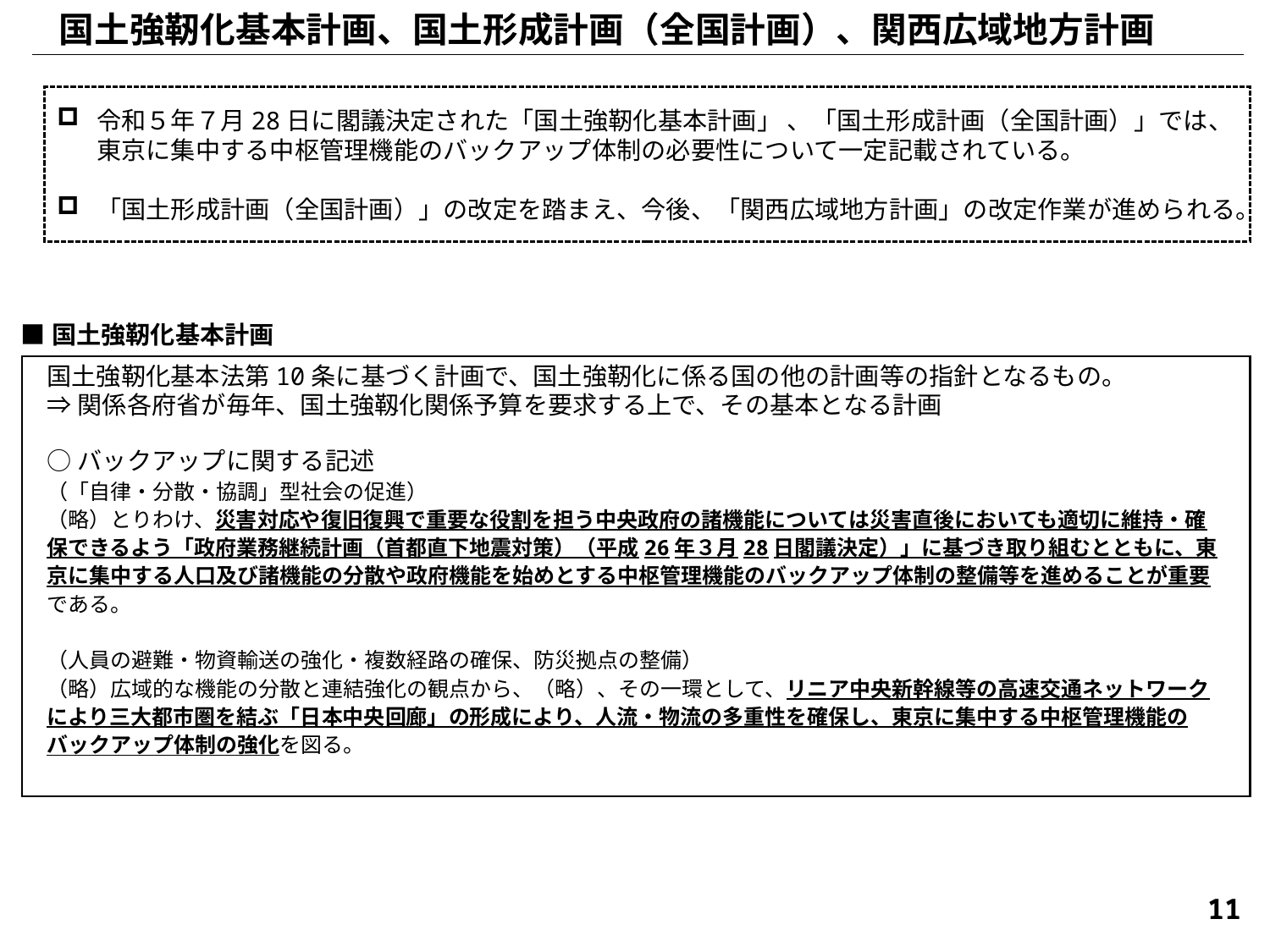

国土強靭化基本計画、国土形成計画（全国計画）、関西広域地方計画
令和５年７月28日に閣議決定された「国土強靭化基本計画」 、「国土形成計画（全国計画）」では、東京に集中する中枢管理機能のバックアップ体制の必要性について一定記載されている。

「国土形成計画（全国計画）」の改定を踏まえ、今後、「関西広域地方計画」の改定作業が進められる。
■国土強靭化基本計画
国土強靭化基本法第10条に基づく計画で、国土強靭化に係る国の他の計画等の指針となるもの。
⇒関係各府省が毎年、国土強靱化関係予算を要求する上で、その基本となる計画

○バックアップに関する記述
（「自律・分散・協調」型社会の促進）
（略）とりわけ、災害対応や復旧復興で重要な役割を担う中央政府の諸機能については災害直後においても適切に維持・確保できるよう「政府業務継続計画（首都直下地震対策）（平成26年３月28日閣議決定）」に基づき取り組むとともに、東京に集中する人口及び諸機能の分散や政府機能を始めとする中枢管理機能のバックアップ体制の整備等を進めることが重要である。

（人員の避難・物資輸送の強化・複数経路の確保、防災拠点の整備）
（略）広域的な機能の分散と連結強化の観点から、（略）、その一環として、リニア中央新幹線等の高速交通ネットワークにより三大都市圏を結ぶ「日本中央回廊」の形成により、人流・物流の多重性を確保し、東京に集中する中枢管理機能のバックアップ体制の強化を図る。

11